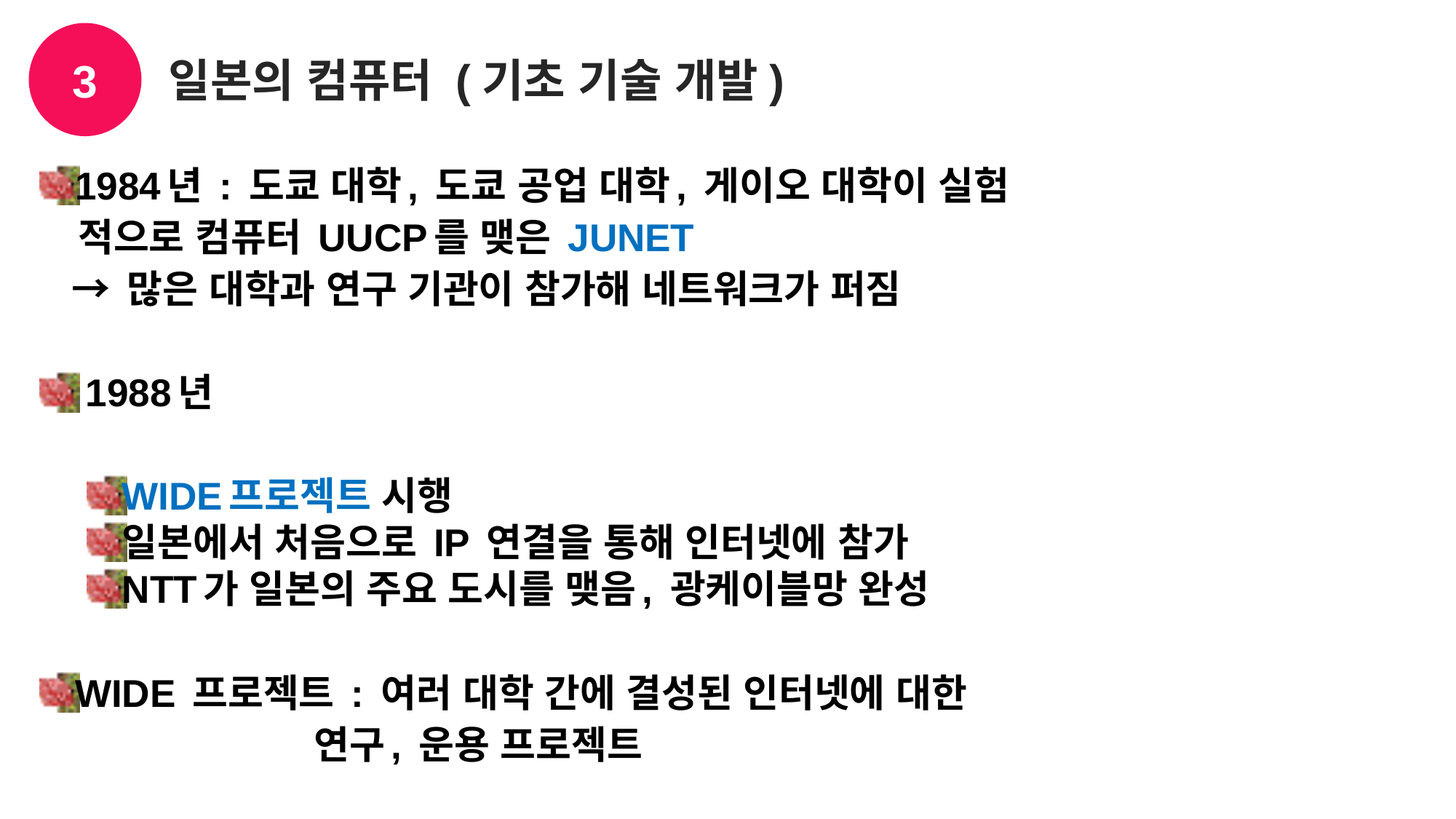

3
일본의 컴퓨터 (기초 기술 개발)
1984년 : 도쿄 대학, 도쿄 공업 대학, 게이오 대학이 실험
   적으로 컴퓨터 UUCP를 맺은 JUNET
   → 많은 대학과 연구 기관이 참가해 네트워크가 퍼짐

 1988년

WIDE프로젝트 시행
일본에서 처음으로 IP 연결을 통해 인터넷에 참가
NTT가 일본의 주요 도시를 맺음, 광케이블망 완성

WIDE 프로젝트 : 여러 대학 간에 결성된 인터넷에 대한
                         연구, 운용 프로젝트